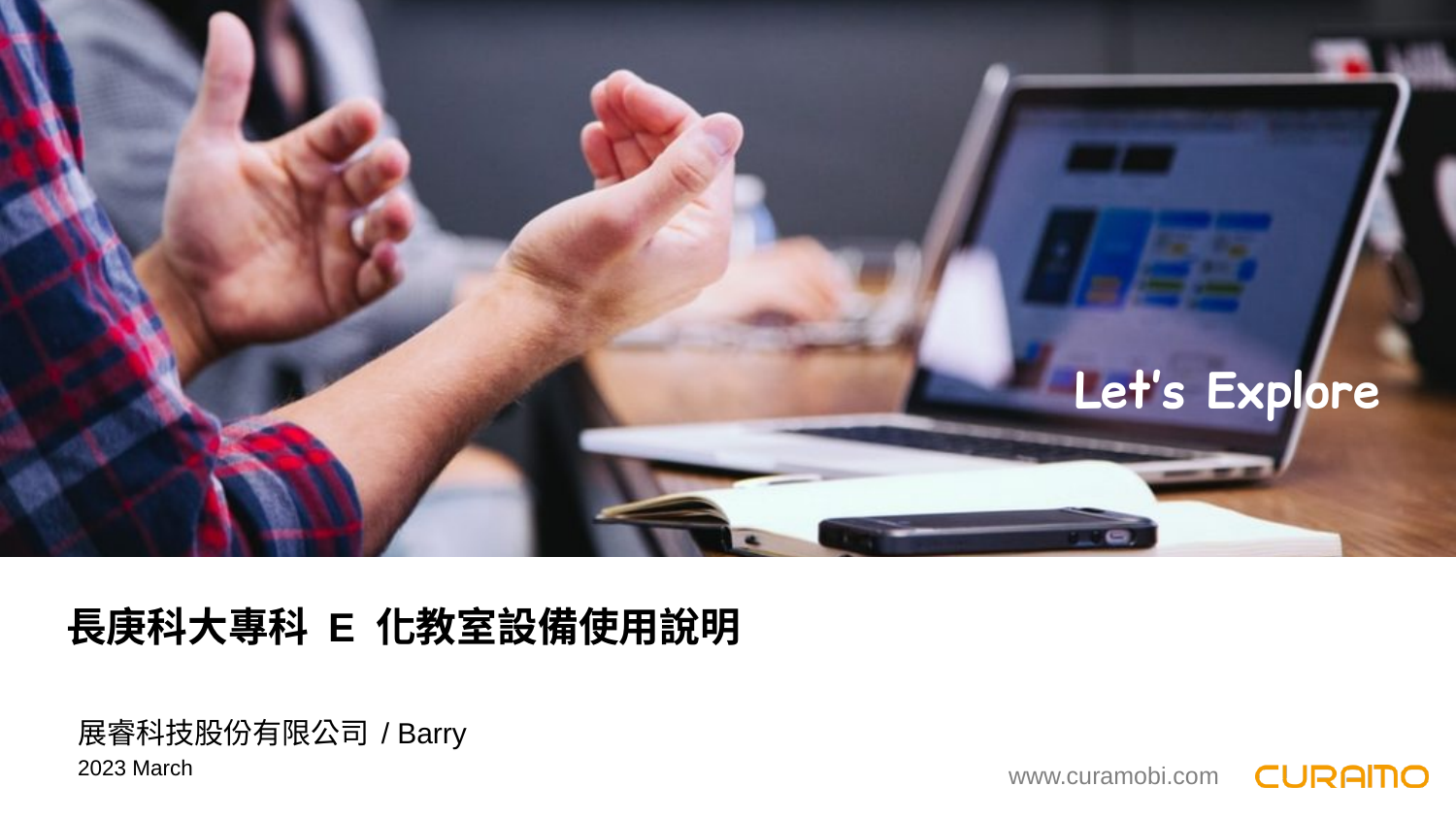

# 長庚科大專科 E 化教室設備使用說明
展睿科技股份有限公司 / Barry
2023 March